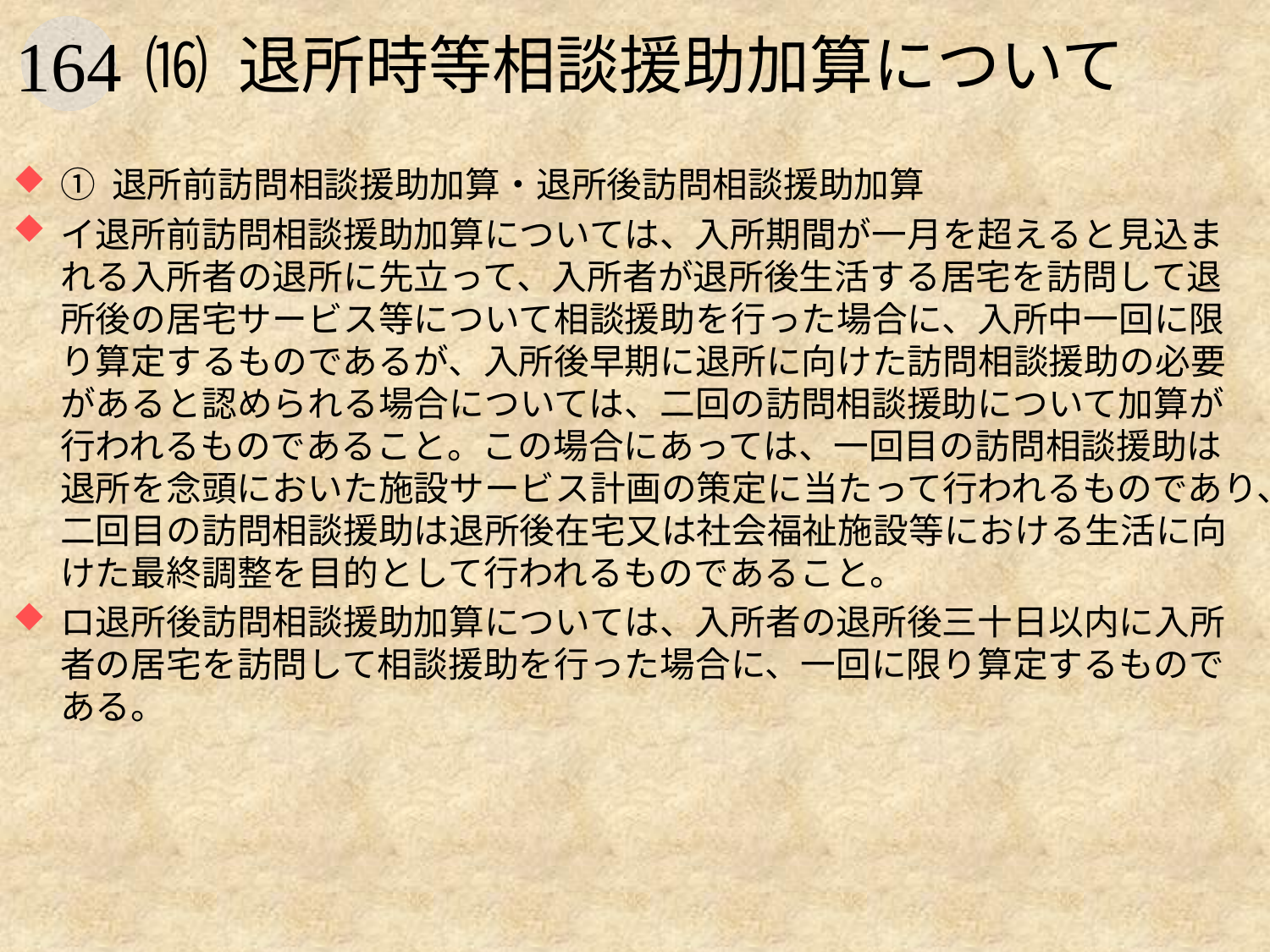

# ⒃ 退所時等相談援助加算について
① 退所前訪問相談援助加算・退所後訪問相談援助加算
イ退所前訪問相談援助加算については、入所期間が一月を超えると見込まれる入所者の退所に先立って、入所者が退所後生活する居宅を訪問して退所後の居宅サービス等について相談援助を行った場合に、入所中一回に限り算定するものであるが、入所後早期に退所に向けた訪問相談援助の必要があると認められる場合については、二回の訪問相談援助について加算が行われるものであること。この場合にあっては、一回目の訪問相談援助は退所を念頭においた施設サービス計画の策定に当たって行われるものであり、二回目の訪問相談援助は退所後在宅又は社会福祉施設等における生活に向けた最終調整を目的として行われるものであること。
ロ退所後訪問相談援助加算については、入所者の退所後三十日以内に入所者の居宅を訪問して相談援助を行った場合に、一回に限り算定するものである。